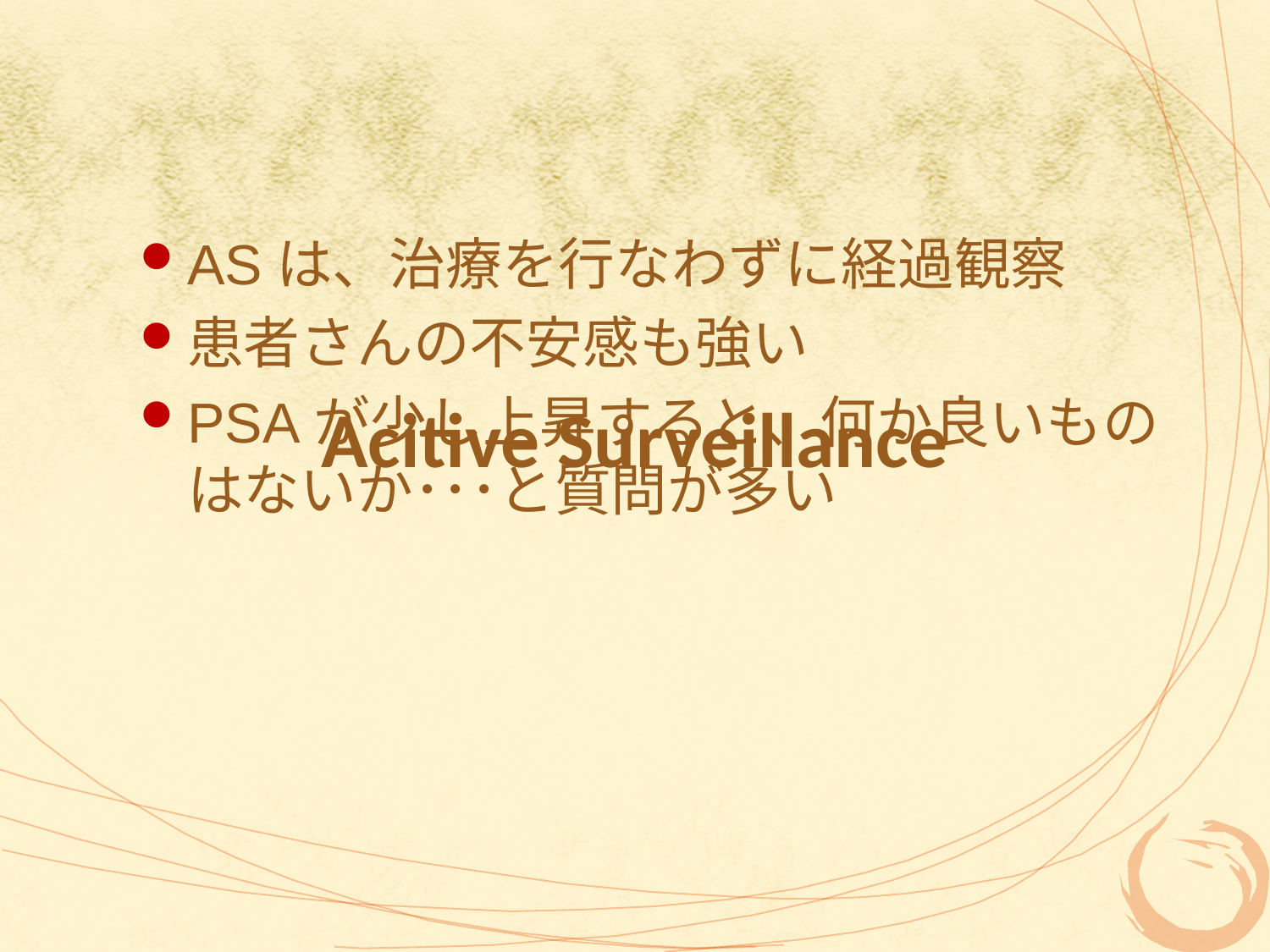

Acitive Surveillance
ASは、治療を行なわずに経過観察
患者さんの不安感も強い
PSAが少し上昇すると、何か良いものはないか･･･と質問が多い